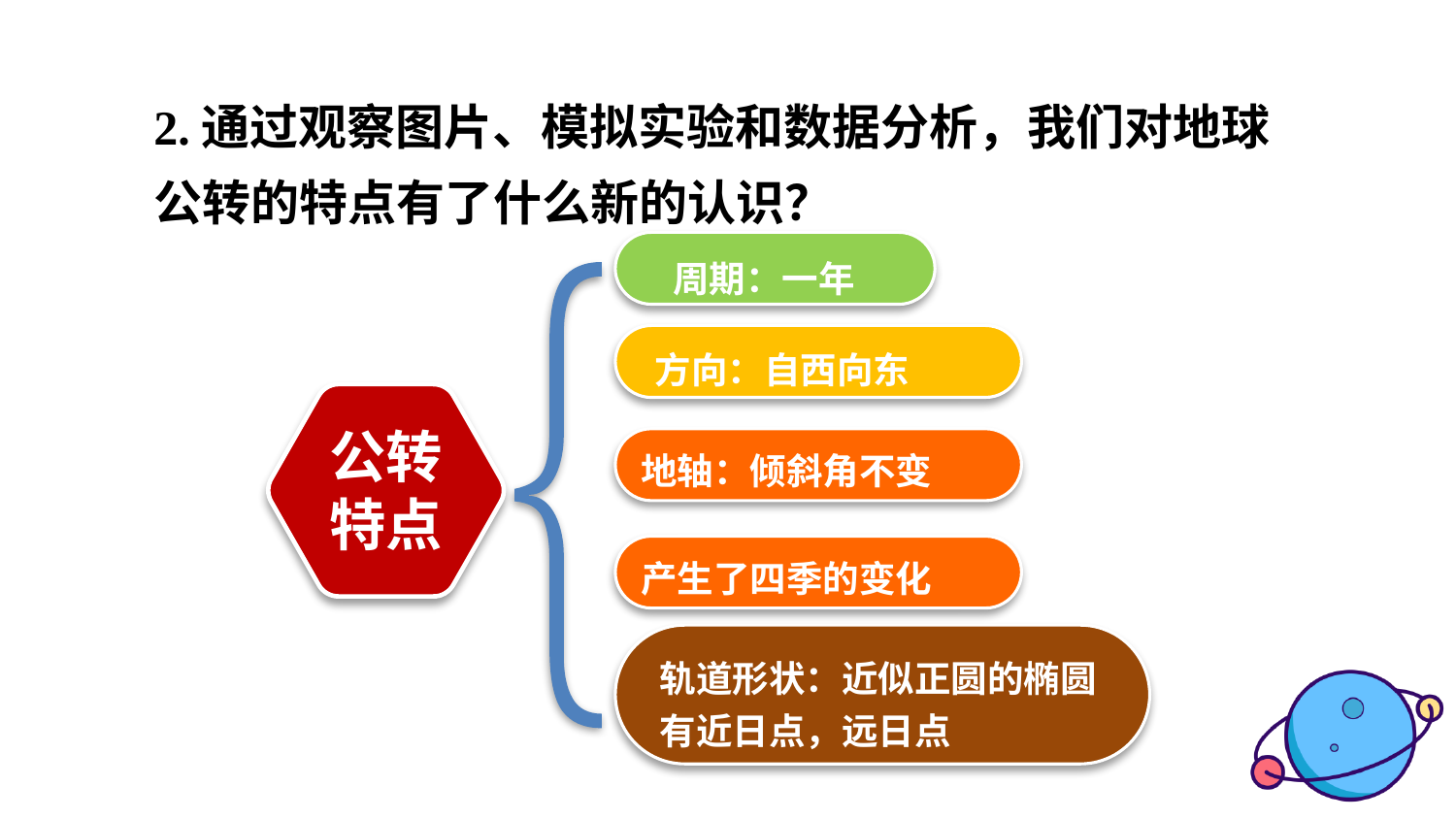

2.通过观察图片、模拟实验和数据分析，我们对地球公转的特点有了什么新的认识？

周期：一年

公转特点

方向：自西向东

地轴：倾斜角不变

产生了四季的变化

轨道形状：近似正圆的椭圆
有近日点，远日点